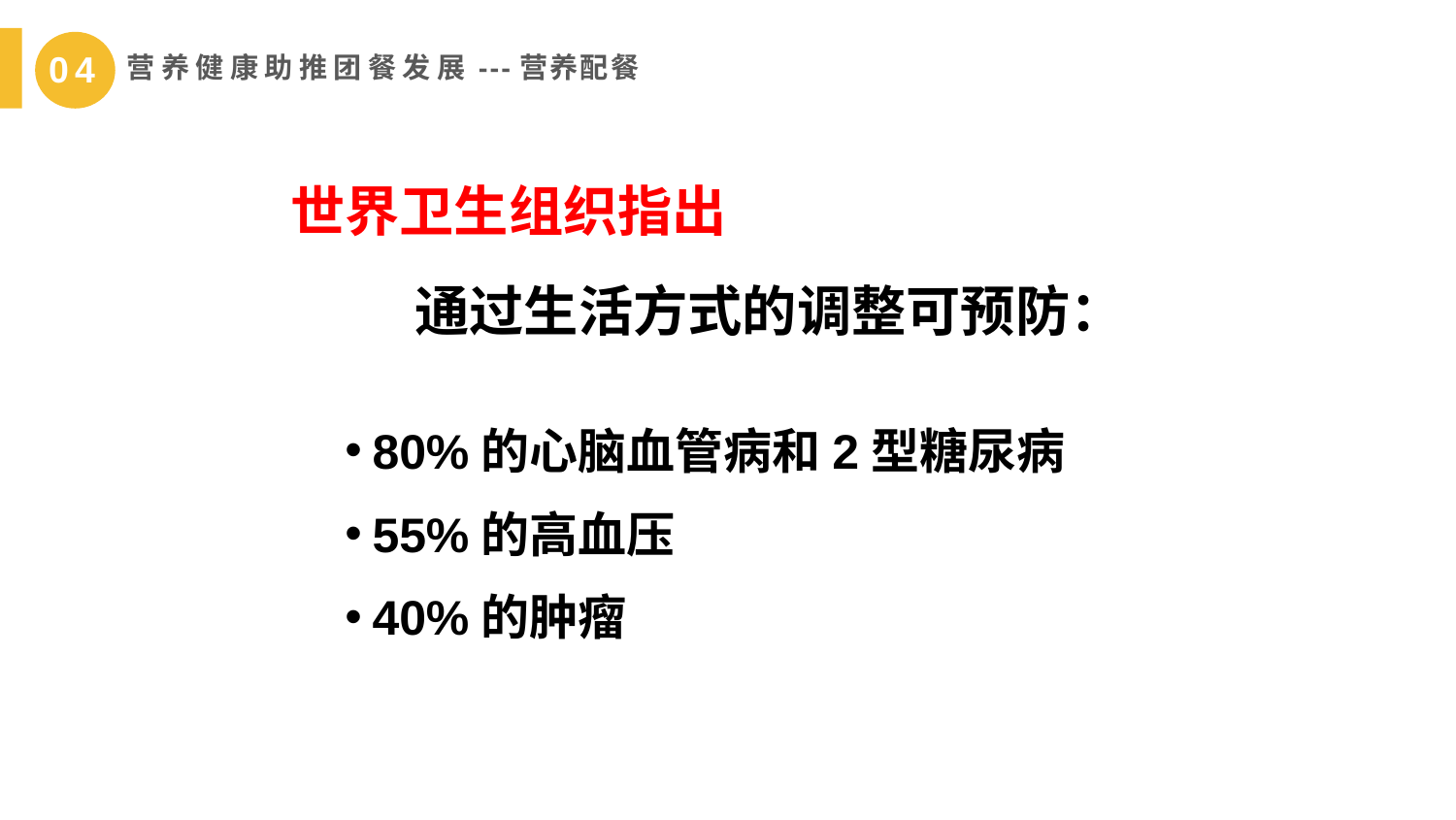

营养健康助推团餐发展---营养配餐

04
世界卫生组织指出
         通过生活方式的调整可预防：

80%的心脑血管病和2型糖尿病
55%的高血压
40%的肿瘤